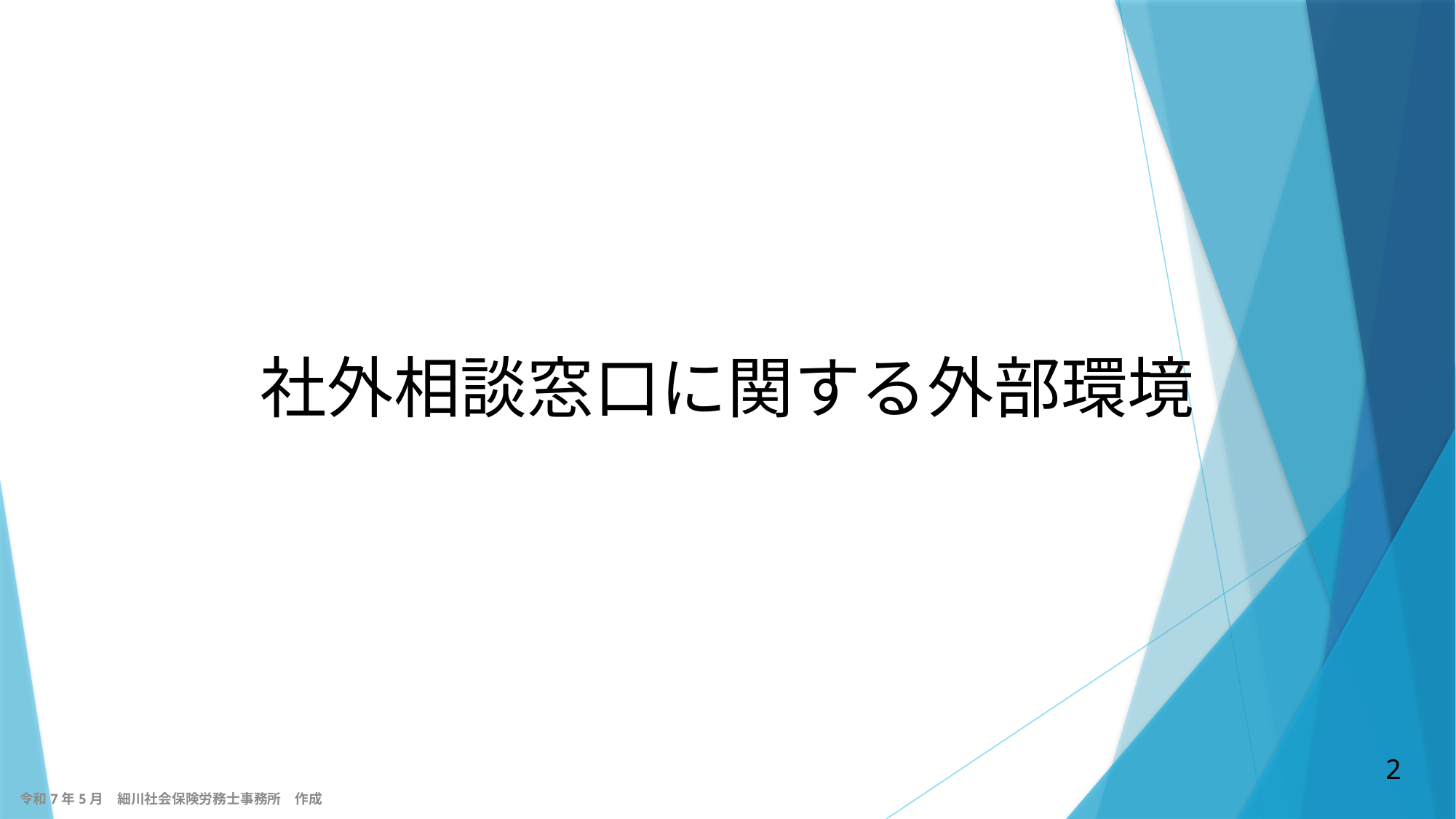

# 社外相談窓口に関する外部環境
2
令和7年5月　細川社会保険労務士事務所　作成